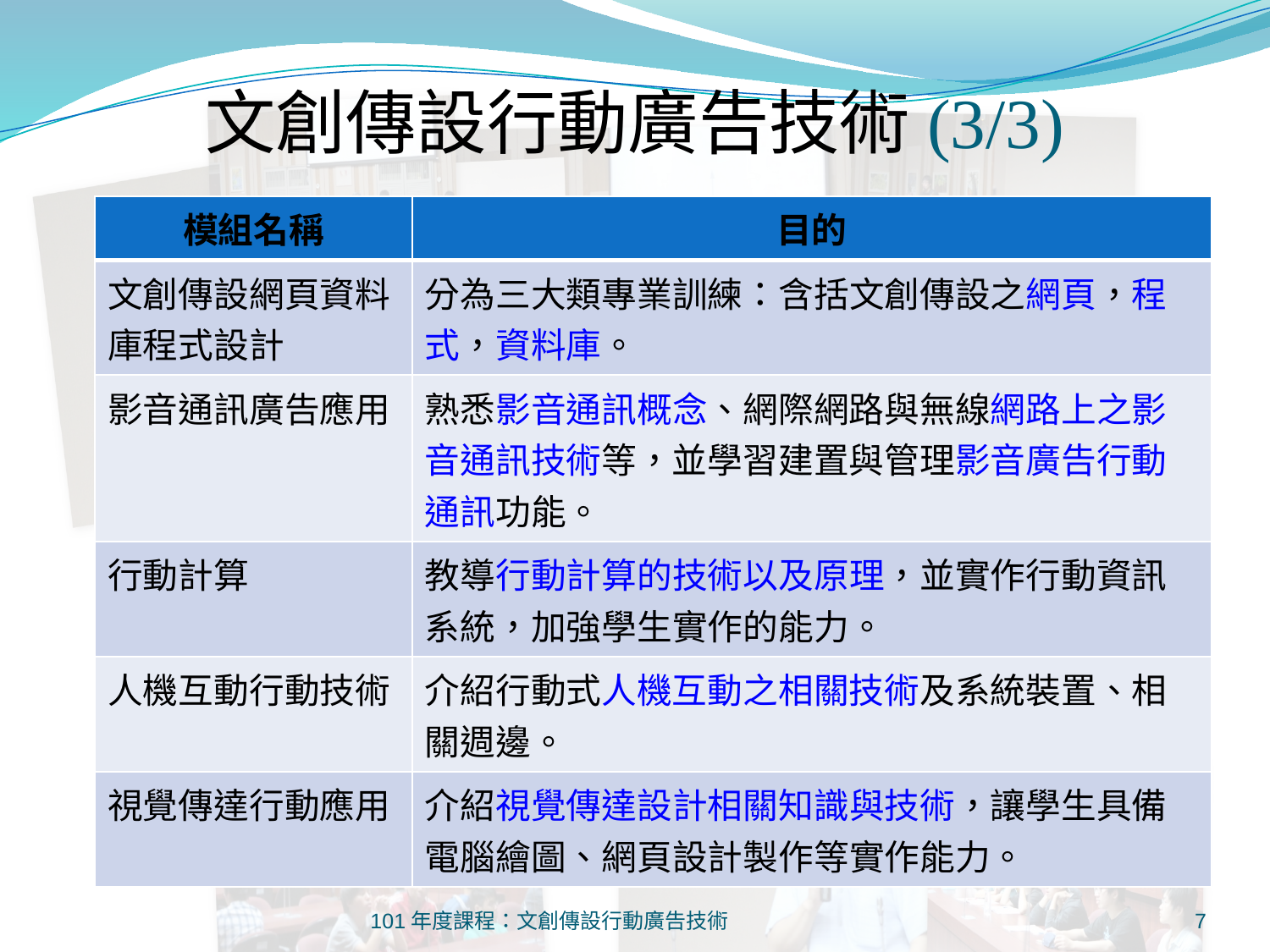

文創傳設行動廣告技術(3/3)
| 模組名稱 | 目的 |
| --- | --- |
| 文創傳設網頁資料庫程式設計 | 分為三大類專業訓練：含括文創傳設之網頁，程式，資料庫。 |
| 影音通訊廣告應用 | 熟悉影音通訊概念、網際網路與無線網路上之影音通訊技術等，並學習建置與管理影音廣告行動通訊功能。 |
| 行動計算 | 教導行動計算的技術以及原理，並實作行動資訊系統，加強學生實作的能力。 |
| 人機互動行動技術 | 介紹行動式人機互動之相關技術及系統裝置、相關週邊。 |
| 視覺傳達行動應用 | 介紹視覺傳達設計相關知識與技術，讓學生具備電腦繪圖、網頁設計製作等實作能力。 |
101年度課程：文創傳設行動廣告技術
7